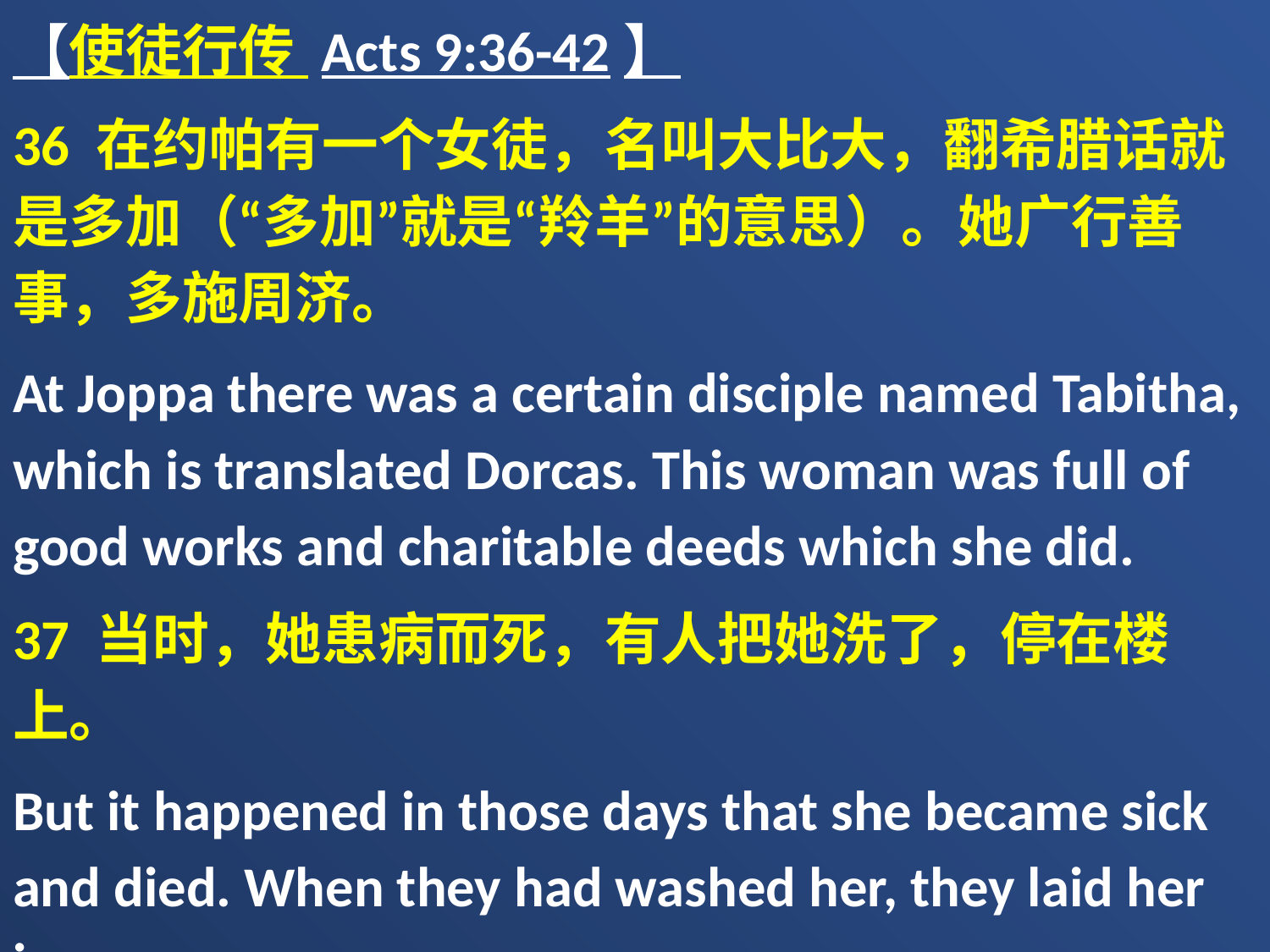

【使徒行传 Acts 9:36-42】
36 在约帕有一个女徒，名叫大比大，翻希腊话就是多加（“多加”就是“羚羊”的意思）。她广行善事，多施周济。
At Joppa there was a certain disciple named Tabitha, which is translated Dorcas. This woman was full of good works and charitable deeds which she did.
37 当时，她患病而死，有人把她洗了，停在楼上。
But it happened in those days that she became sick and died. When they had washed her, they laid her in an upper room.